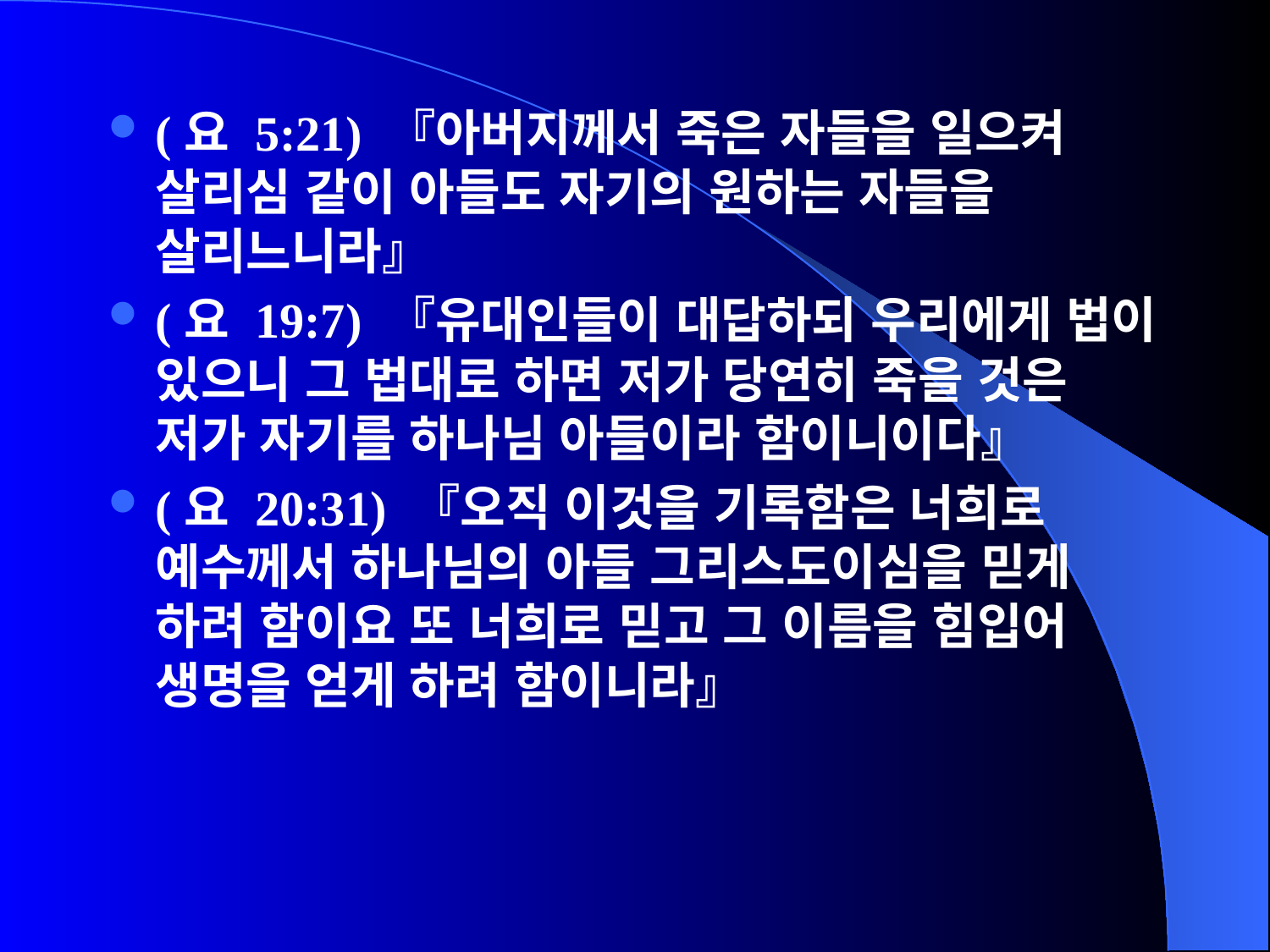

(요 5:21) 『아버지께서 죽은 자들을 일으켜 살리심 같이 아들도 자기의 원하는 자들을 살리느니라』
(요 19:7) 『유대인들이 대답하되 우리에게 법이 있으니 그 법대로 하면 저가 당연히 죽을 것은 저가 자기를 하나님 아들이라 함이니이다』
(요 20:31) 『오직 이것을 기록함은 너희로 예수께서 하나님의 아들 그리스도이심을 믿게 하려 함이요 또 너희로 믿고 그 이름을 힘입어 생명을 얻게 하려 함이니라』